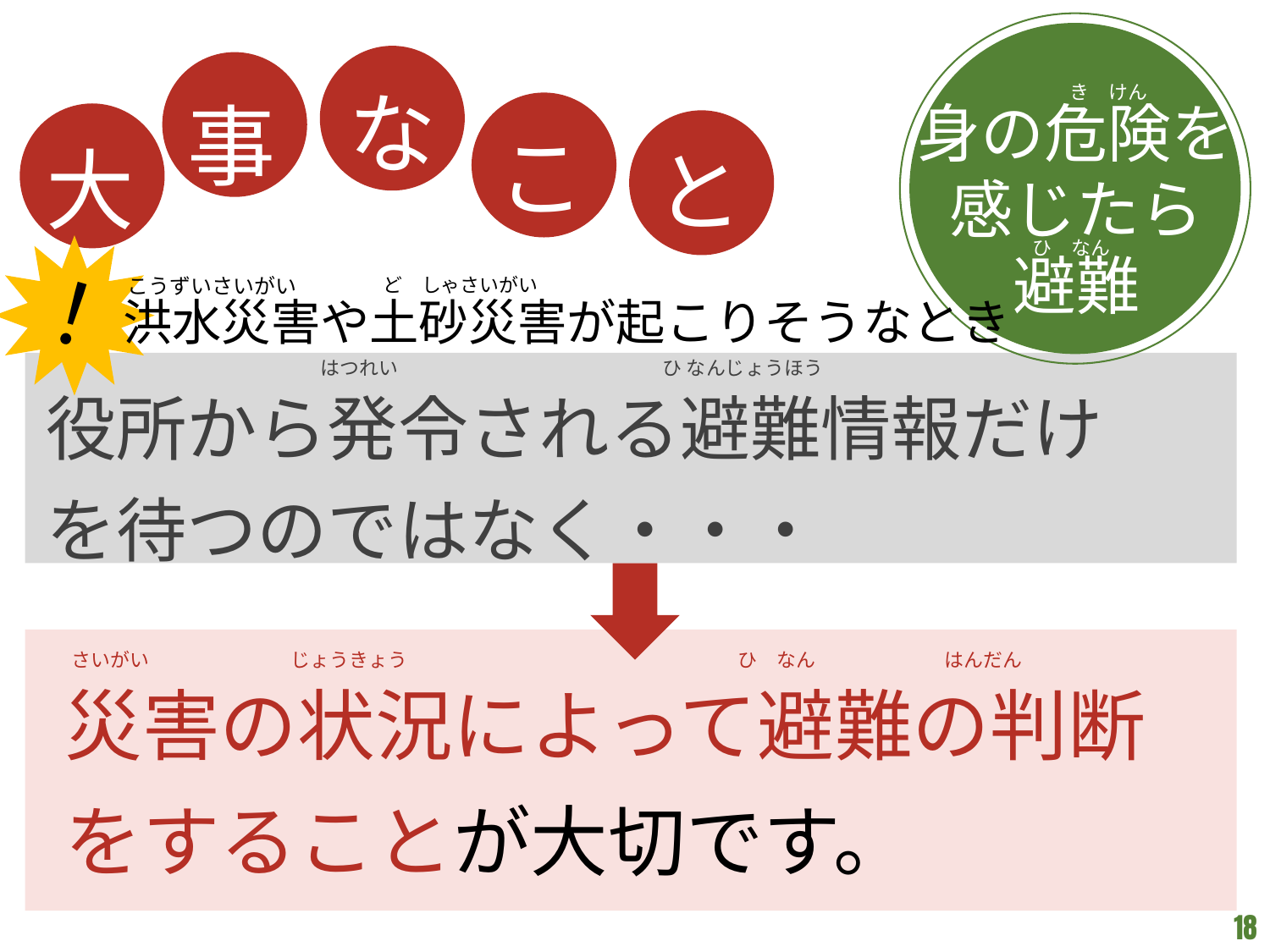

身の危険を
感じたら
避難
き　けん
ひ　なん

な

事

こ

大

と

！
こうずいさいがい
ど　しゃさいがい
洪水災害や土砂災害が起こりそうなとき

ひ なんじょうほう
役所から発令される避難情報だけを待つのではなく・・・
はつれい

災害の状況によって避難の判断をすることが大切です。
さいがい
じょうきょう
ひ　なん
はんだん
18